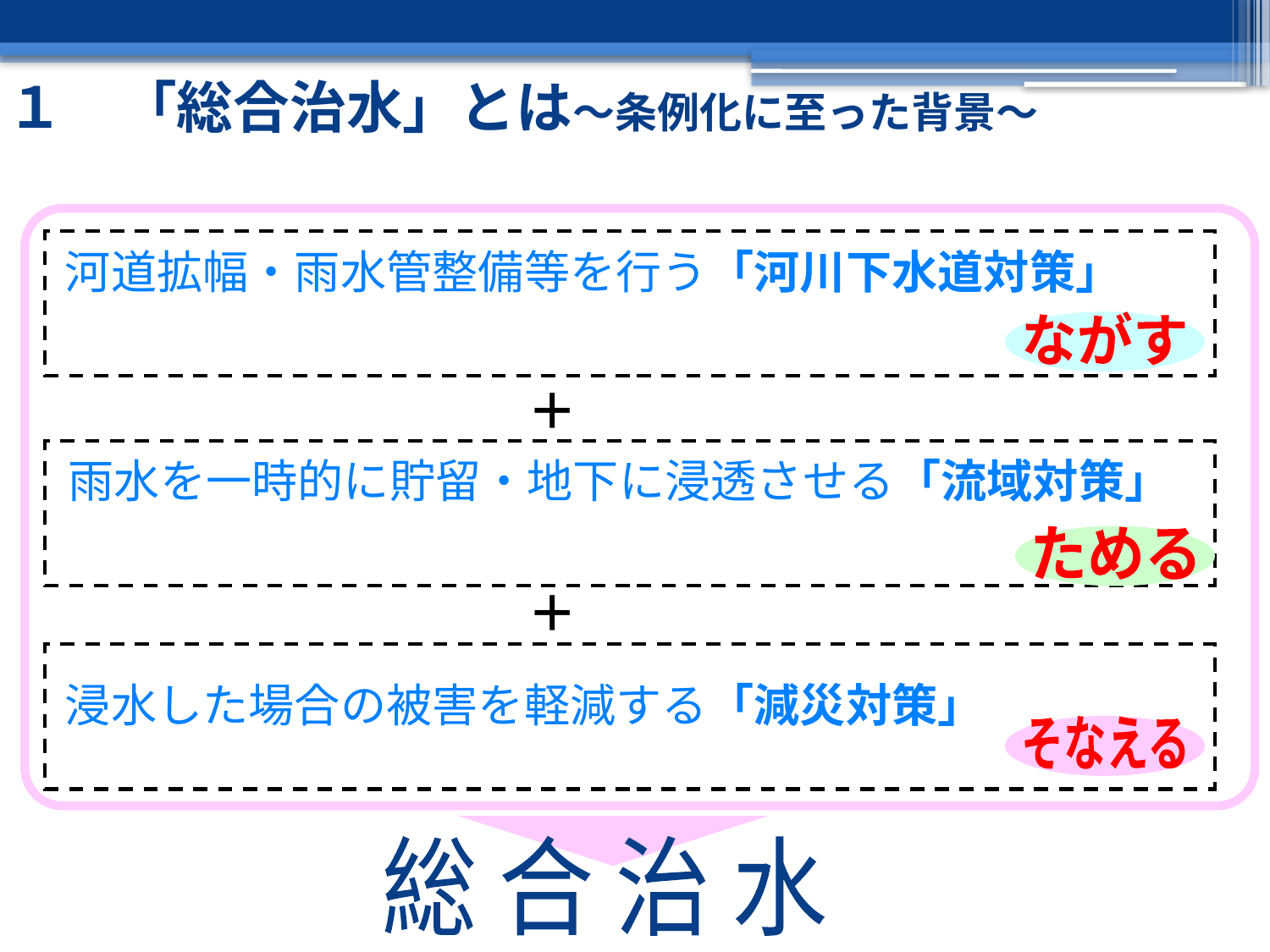

１　「総合治水」とは～条例化に至った背景～

河道拡幅・雨水管整備等を行う「河川下水道対策」

ながす
＋

雨水を一時的に貯留・地下に浸透させる「流域対策」

ためる
＋

浸水した場合の被害を軽減する「減災対策」

そなえる

総 合 治 水